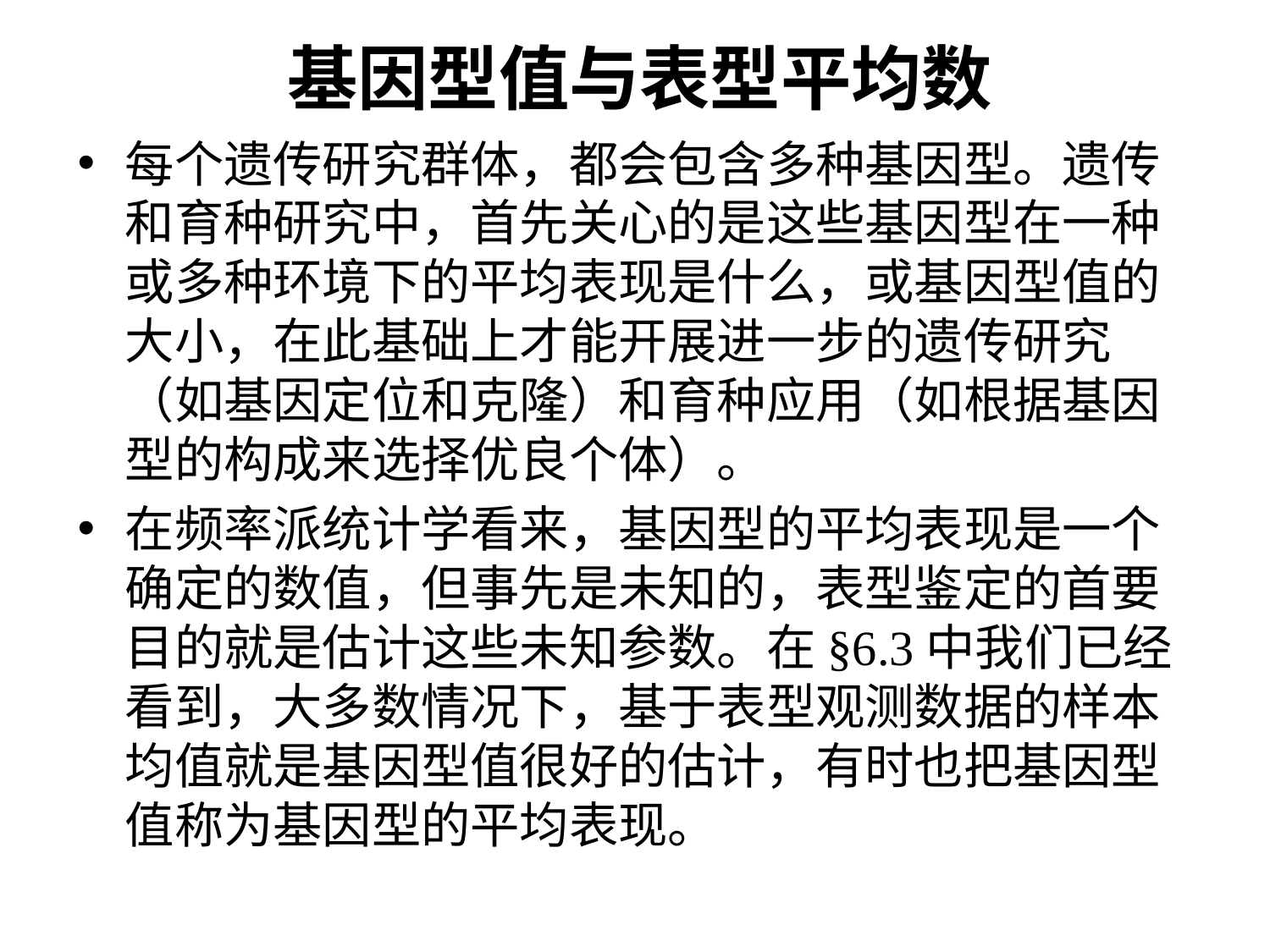

# 基因型值与表型平均数
每个遗传研究群体，都会包含多种基因型。遗传和育种研究中，首先关心的是这些基因型在一种或多种环境下的平均表现是什么，或基因型值的大小，在此基础上才能开展进一步的遗传研究（如基因定位和克隆）和育种应用（如根据基因型的构成来选择优良个体）。
在频率派统计学看来，基因型的平均表现是一个确定的数值，但事先是未知的，表型鉴定的首要目的就是估计这些未知参数。在§6.3中我们已经看到，大多数情况下，基于表型观测数据的样本均值就是基因型值很好的估计，有时也把基因型值称为基因型的平均表现。